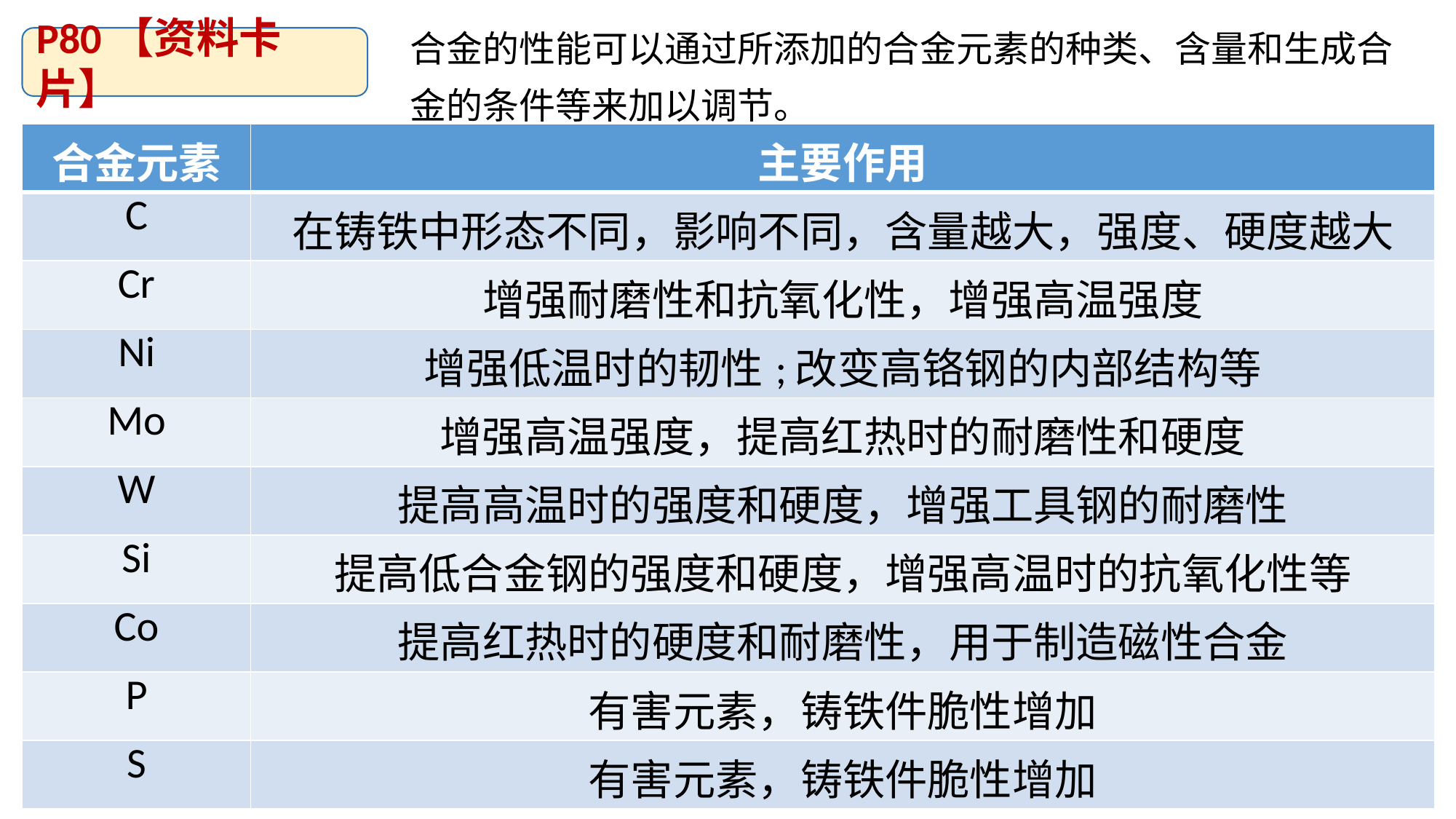

合金的性能可以通过所添加的合金元素的种类、含量和生成合金的条件等来加以调节。
P80【资料卡片】
| 合金元素 | 主要作用 |
| --- | --- |
| C | 在铸铁中形态不同，影响不同，含量越大，强度、硬度越大 |
| Cr | 增强耐磨性和抗氧化性，增强高温强度 |
| Ni | 增强低温时的韧性;改变高铬钢的内部结构等 |
| Mo | 增强高温强度，提高红热时的耐磨性和硬度 |
| W | 提高高温时的强度和硬度，增强工具钢的耐磨性 |
| Si | 提高低合金钢的强度和硬度，增强高温时的抗氧化性等 |
| Co | 提高红热时的硬度和耐磨性，用于制造磁性合金 |
| P | 有害元素，铸铁件脆性增加 |
| S | 有害元素，铸铁件脆性增加 |